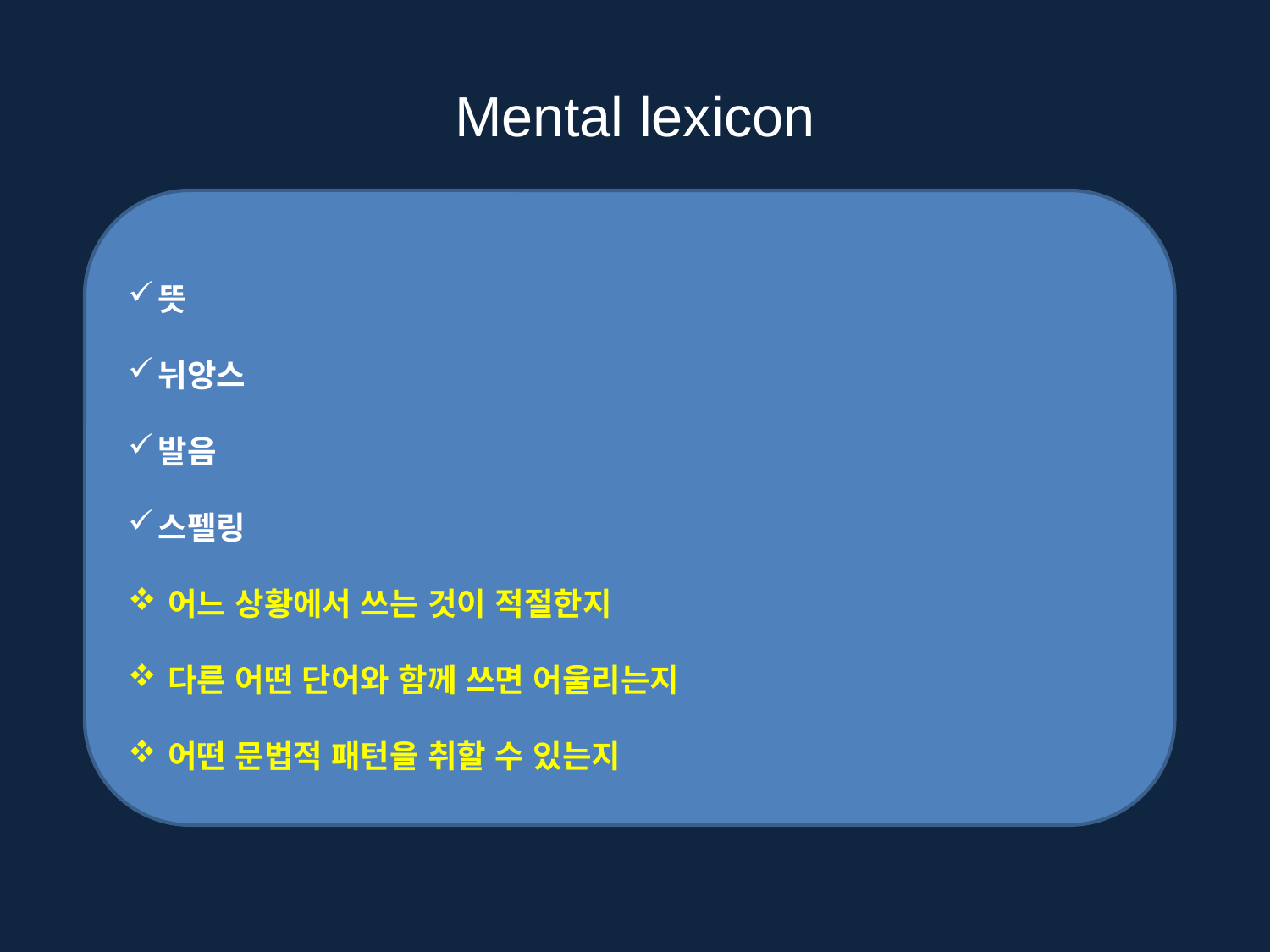

Mental lexicon

뜻
뉘앙스
발음
스펠링
어느 상황에서 쓰는 것이 적절한지
다른 어떤 단어와 함께 쓰면 어울리는지
어떤 문법적 패턴을 취할 수 있는지